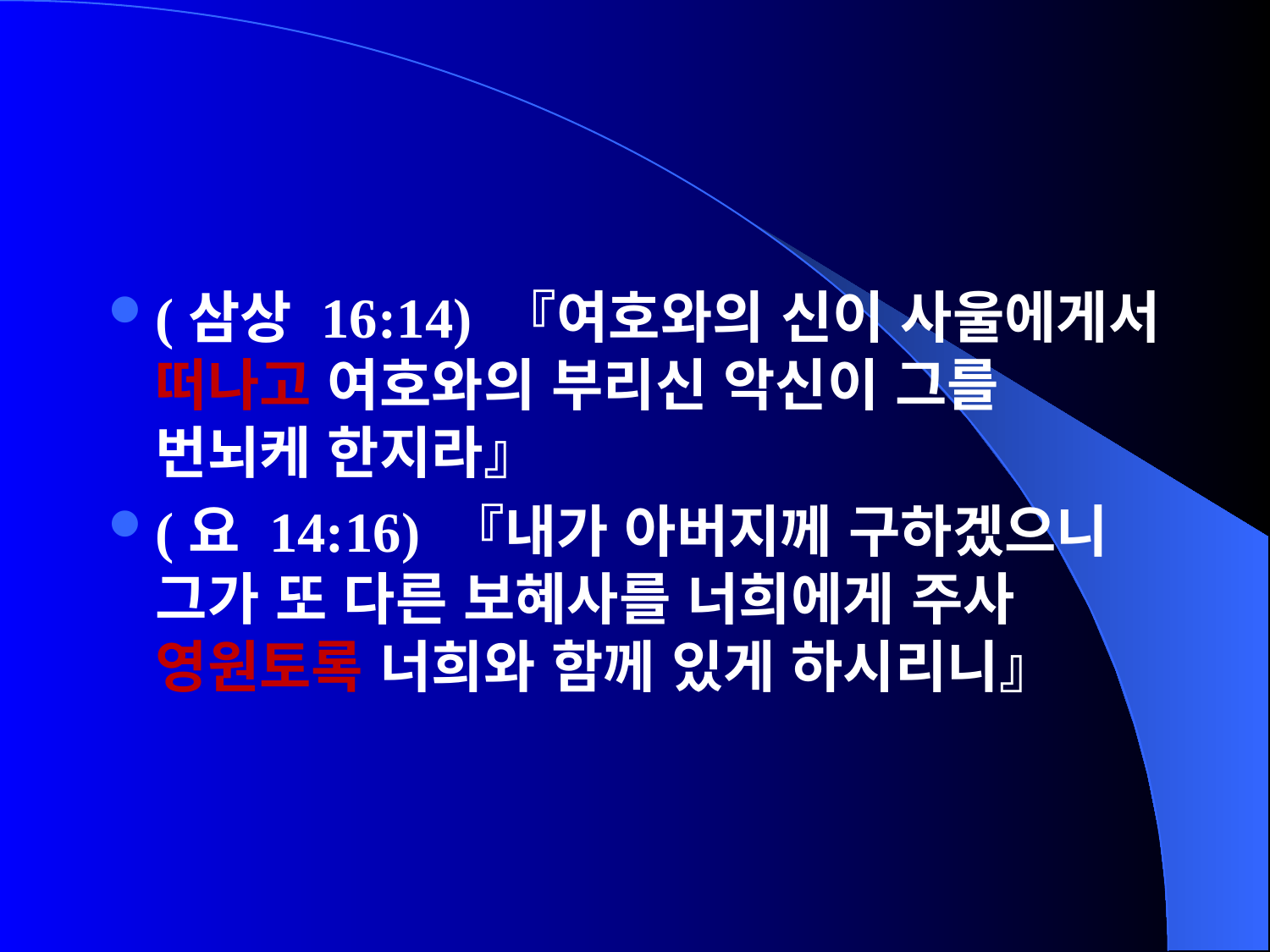

(삼상 16:14) 『여호와의 신이 사울에게서 떠나고 여호와의 부리신 악신이 그를 번뇌케 한지라』
(요 14:16) 『내가 아버지께 구하겠으니 그가 또 다른 보혜사를 너희에게 주사 영원토록 너희와 함께 있게 하시리니』